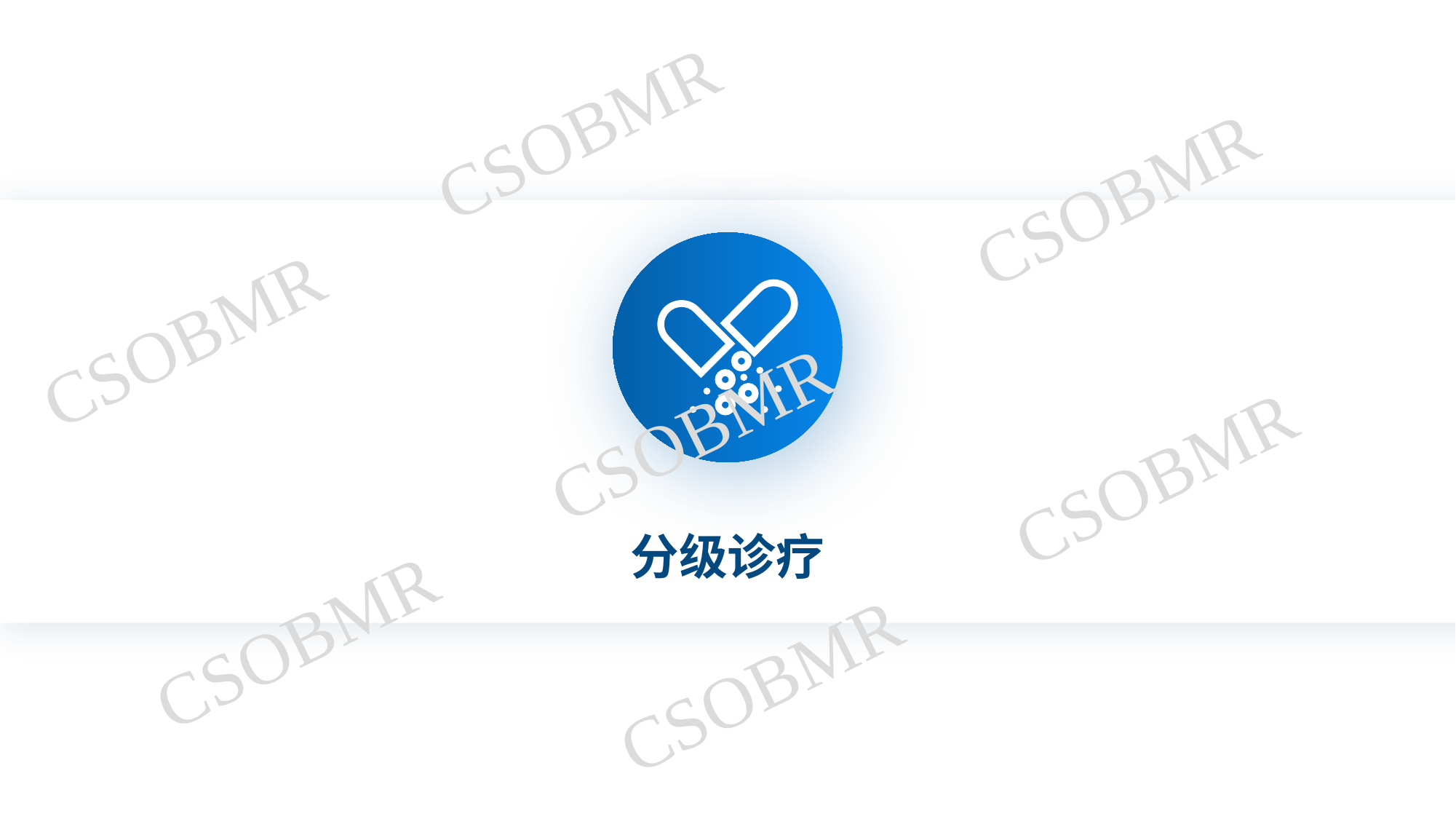

CSOBMR
CSOBMR

CSOBMR
CSOBMR
CSOBMR
分级诊疗
CSOBMR
CSOBMR